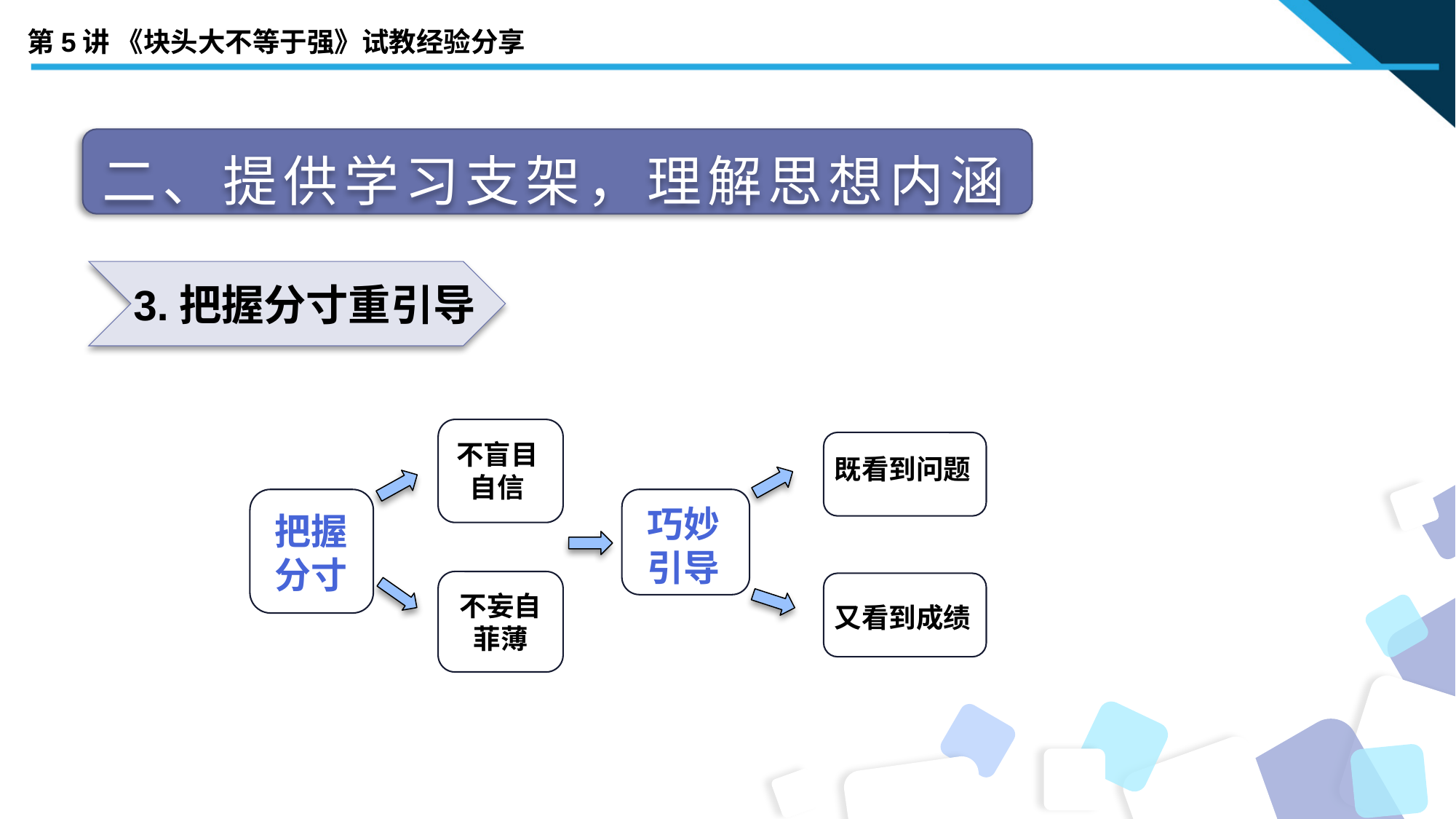

第5讲 《块头大不等于强》试教经验分享
二、提供学习支架，理解思想内涵

3.把握分寸重引导

不盲目
自信

既看到问题

把握分寸

巧妙
引导

不妄自菲薄

又看到成绩